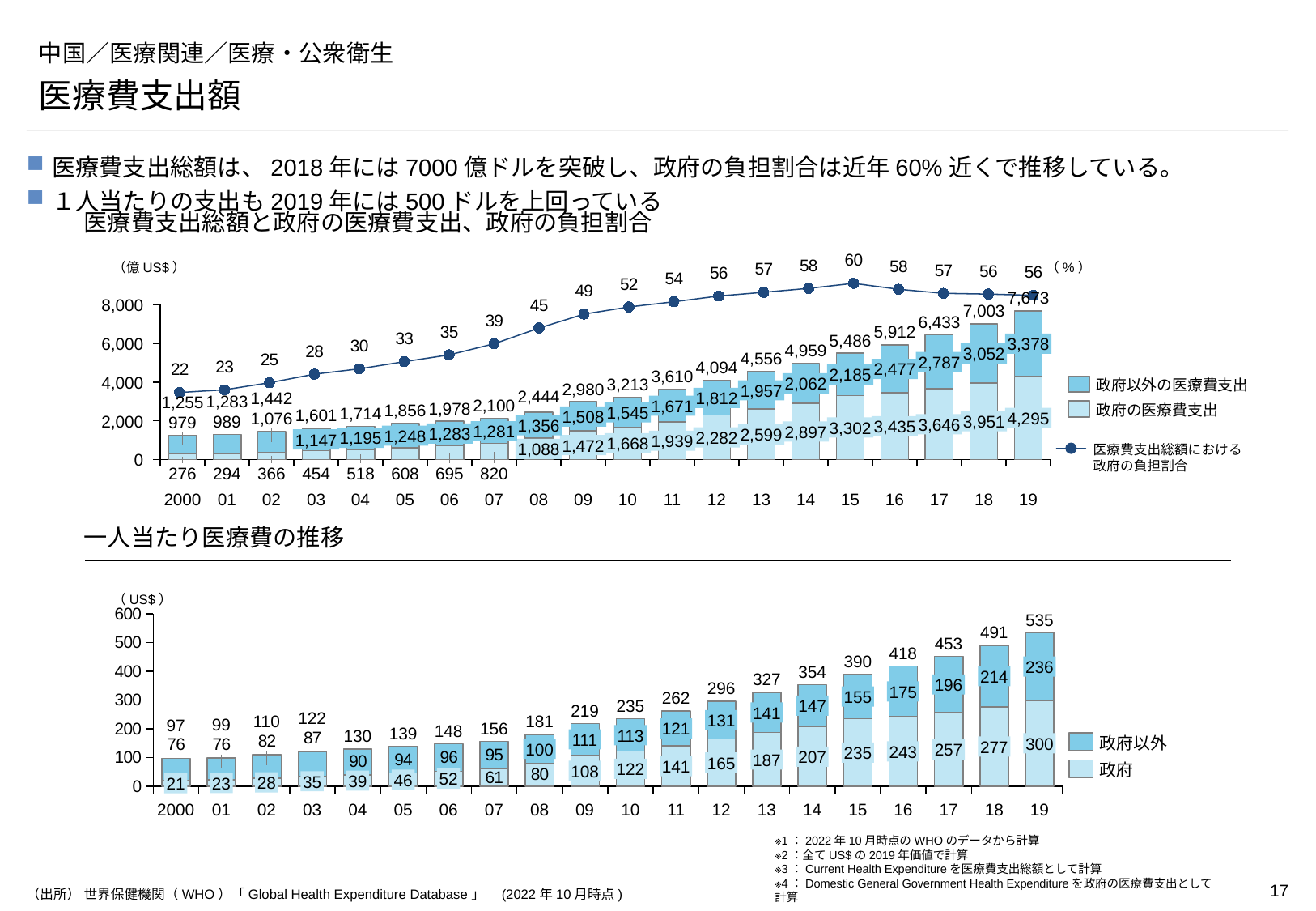

# 中国／医療関連／医療・公衆衛生
医療費支出額
医療費支出総額は、2018年には7000億ドルを突破し、政府の負担割合は近年60%近くで推移している。
１人当たりの支出も2019年には500ドルを上回っている
医療費支出総額と政府の医療費支出、政府の負担割合

### Chart

| Category |  |
|---|---|
（億US$）
（%）
7,673

### Chart

| Category |  |  |
|---|---|---|
8,000
7,003
6,433
5,912
5,486
6,000
3,378
4,959
3,052
4,556
2,787
4,094
2,477
2,185
3,610
4,000
2,062
3,213
政府以外の医療費支出

2,980
1,957
2,444
1,442
1,812
1,283
1,255
2,100
1,671
1,978
1,856
政府の医療費支出

1,545
1,714
1,601
1,508
4,295
1,076
2,000
989
3,951
979
3,646
1,356
3,435
3,302
1,281
2,897
1,283
2,599
1,248
2,282
1,195
1,147
1,939
1,668
1,472
1,088
医療費支出総額における
政府の負担割合

0
276
294
366
454
518
608
695
820
2000
01
02
03
04
05
06
07
08
09
10
11
12
13
14
15
16
17
18
19
一人当たり医療費の推移
（US$）

### Chart

| Category |  |  |
|---|---|---|
535
491
453
418
390
236
354
214
327
196
296
175
155
262
235
147
219
141
122
131
110
181
99
97
156
121
148
139
113
130
111
政府以外

300
277
100
257
243
235
207
187
165
141
122
政府

108
52
46
39
35
28
23
21
2000
01
02
03
04
05
06
07
08
09
10
11
12
13
14
15
16
17
18
19
※1：2022年10月時点のWHOのデータから計算
※2：全てUS$の2019年価値で計算
※3：Current Health Expenditureを医療費支出総額として計算
※4：Domestic General Government Health Expenditureを政府の医療費支出として計算
（出所） 世界保健機関（WHO）「Global Health Expenditure Database」　(2022年10月時点)